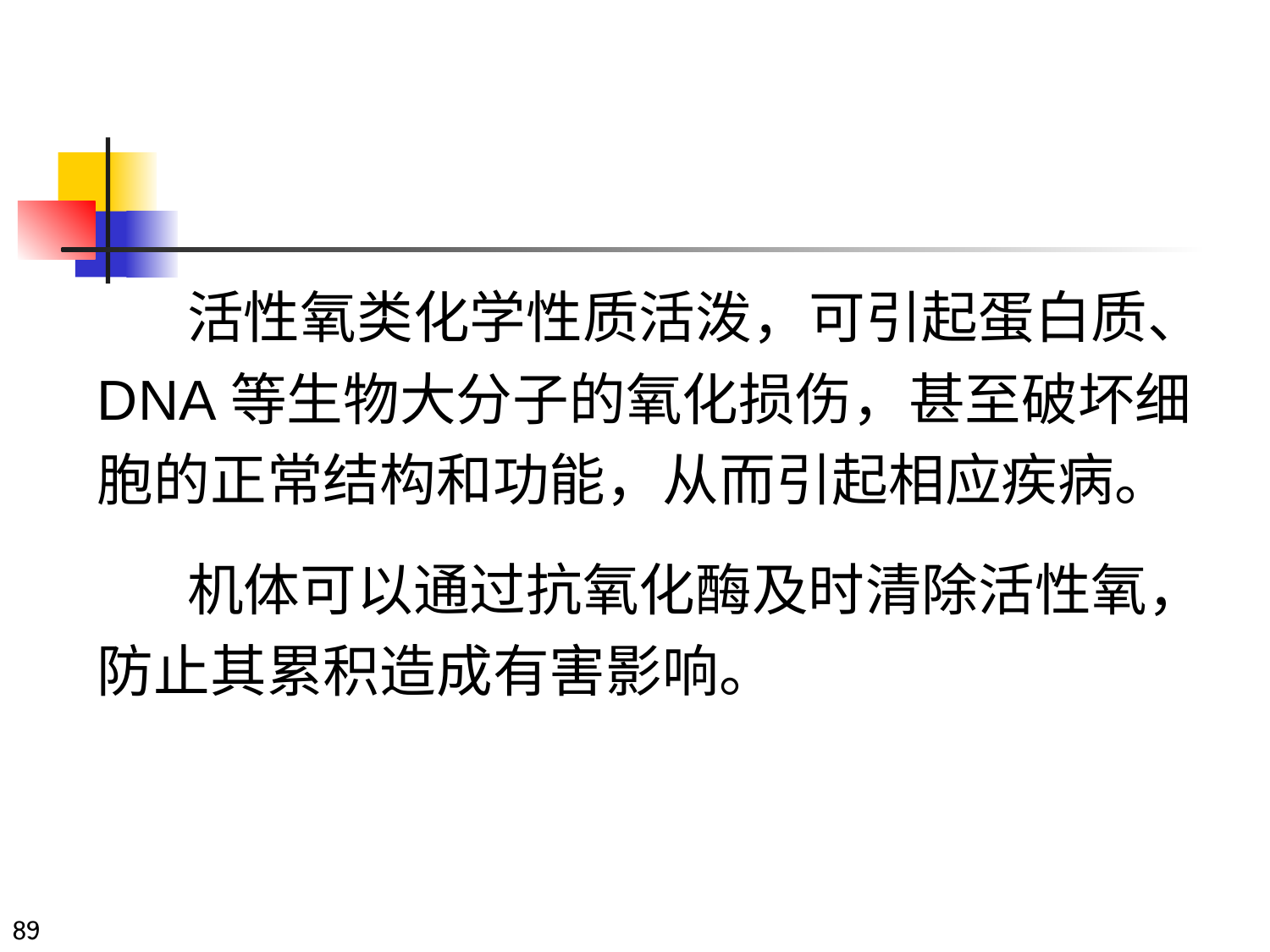

活性氧类化学性质活泼，可引起蛋白质、DNA等生物大分子的氧化损伤，甚至破坏细胞的正常结构和功能，从而引起相应疾病。
      机体可以通过抗氧化酶及时清除活性氧，防止其累积造成有害影响。

89